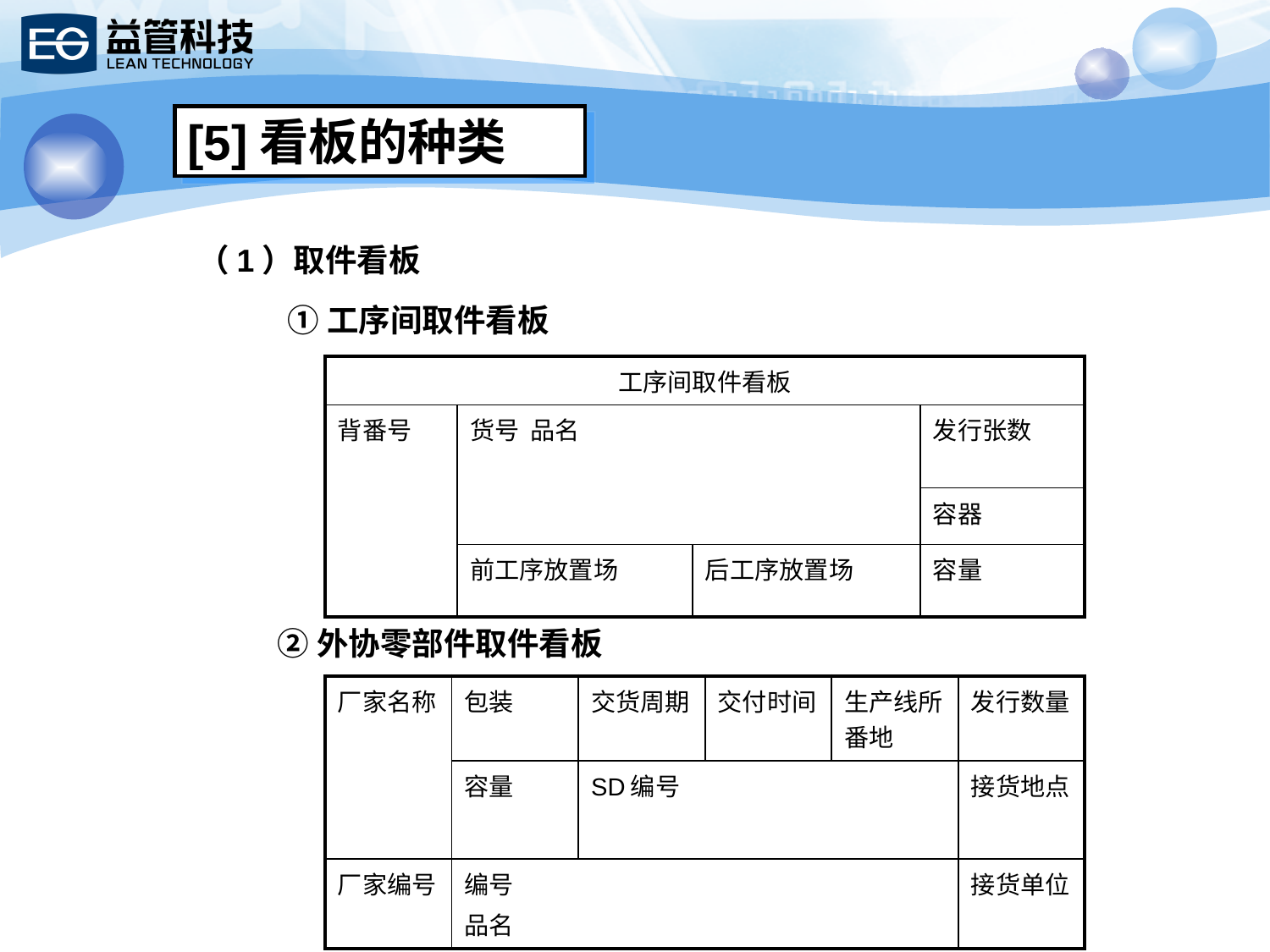

[5]看板的种类
（1）取件看板
①工序间取件看板
| 工序间取件看板 |  |  |  |
| --- | --- | --- | --- |
| 背番号 | 货号 品名 |  | 发行张数 |
|  |  |  | 容器 |
|  | 前工序放置场 | 后工序放置场 | 容量 |
②外协零部件取件看板
| 厂家名称 | 包装 | 交货周期 | 交付时间 | 生产线所番地 | 发行数量 |
| --- | --- | --- | --- | --- | --- |
|  | 容量 | SD编号 |  |  | 接货地点 |
| 厂家编号 | 编号 品名 |  |  |  | 接货单位 |